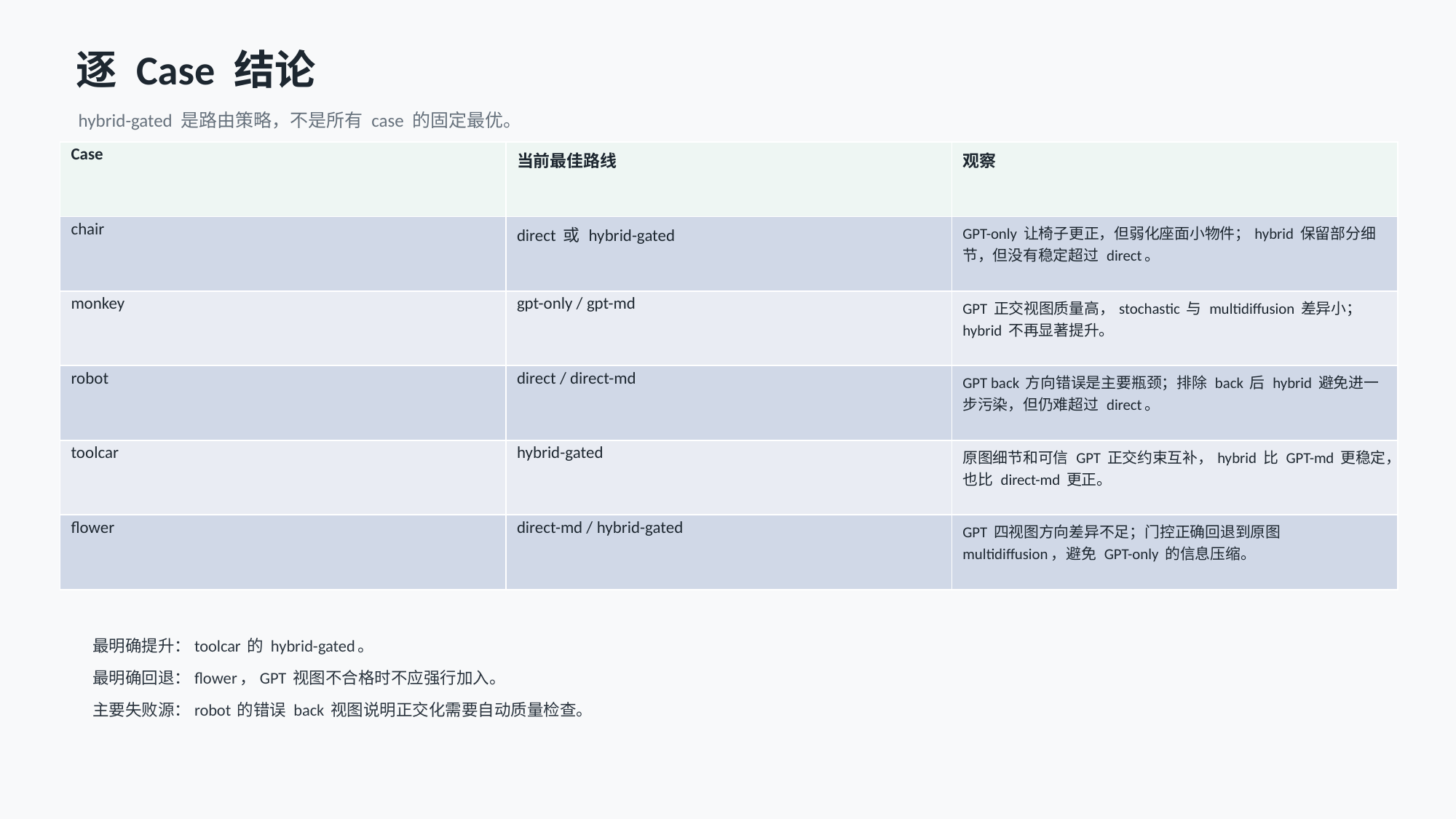

逐 Case 结论
hybrid-gated 是路由策略，不是所有 case 的固定最优。
| Case | 当前最佳路线 | 观察 |
| --- | --- | --- |
| chair | direct 或 hybrid-gated | GPT-only 让椅子更正，但弱化座面小物件；hybrid 保留部分细节，但没有稳定超过 direct。 |
| monkey | gpt-only / gpt-md | GPT 正交视图质量高，stochastic 与 multidiffusion 差异小；hybrid 不再显著提升。 |
| robot | direct / direct-md | GPT back 方向错误是主要瓶颈；排除 back 后 hybrid 避免进一步污染，但仍难超过 direct。 |
| toolcar | hybrid-gated | 原图细节和可信 GPT 正交约束互补，hybrid 比 GPT-md 更稳定，也比 direct-md 更正。 |
| flower | direct-md / hybrid-gated | GPT 四视图方向差异不足；门控正确回退到原图 multidiffusion，避免 GPT-only 的信息压缩。 |
最明确提升：toolcar 的 hybrid-gated。
最明确回退：flower，GPT 视图不合格时不应强行加入。
主要失败源：robot 的错误 back 视图说明正交化需要自动质量检查。